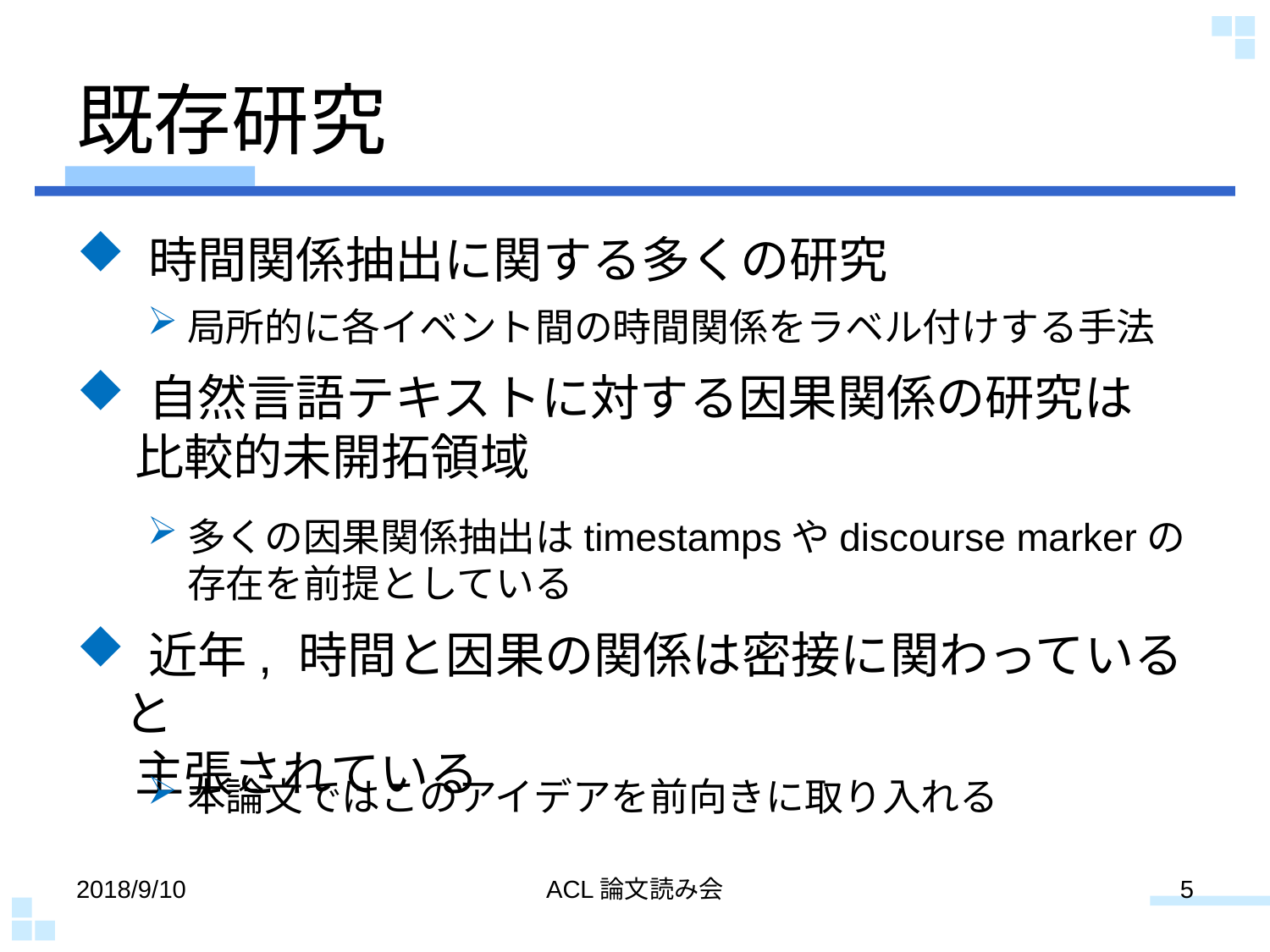

# 既存研究
 時間関係抽出に関する多くの研究

 自然言語テキストに対する因果関係の研究は
 比較的未開拓領域

 近年, 時間と因果の関係は密接に関わっていると
 主張されている
局所的に各イベント間の時間関係をラベル付けする手法

多くの因果関係抽出はtimestampsやdiscourse markerの
存在を前提としている
本論文ではこのアイデアを前向きに取り入れる
2018/9/10
ACL論文読み会
5